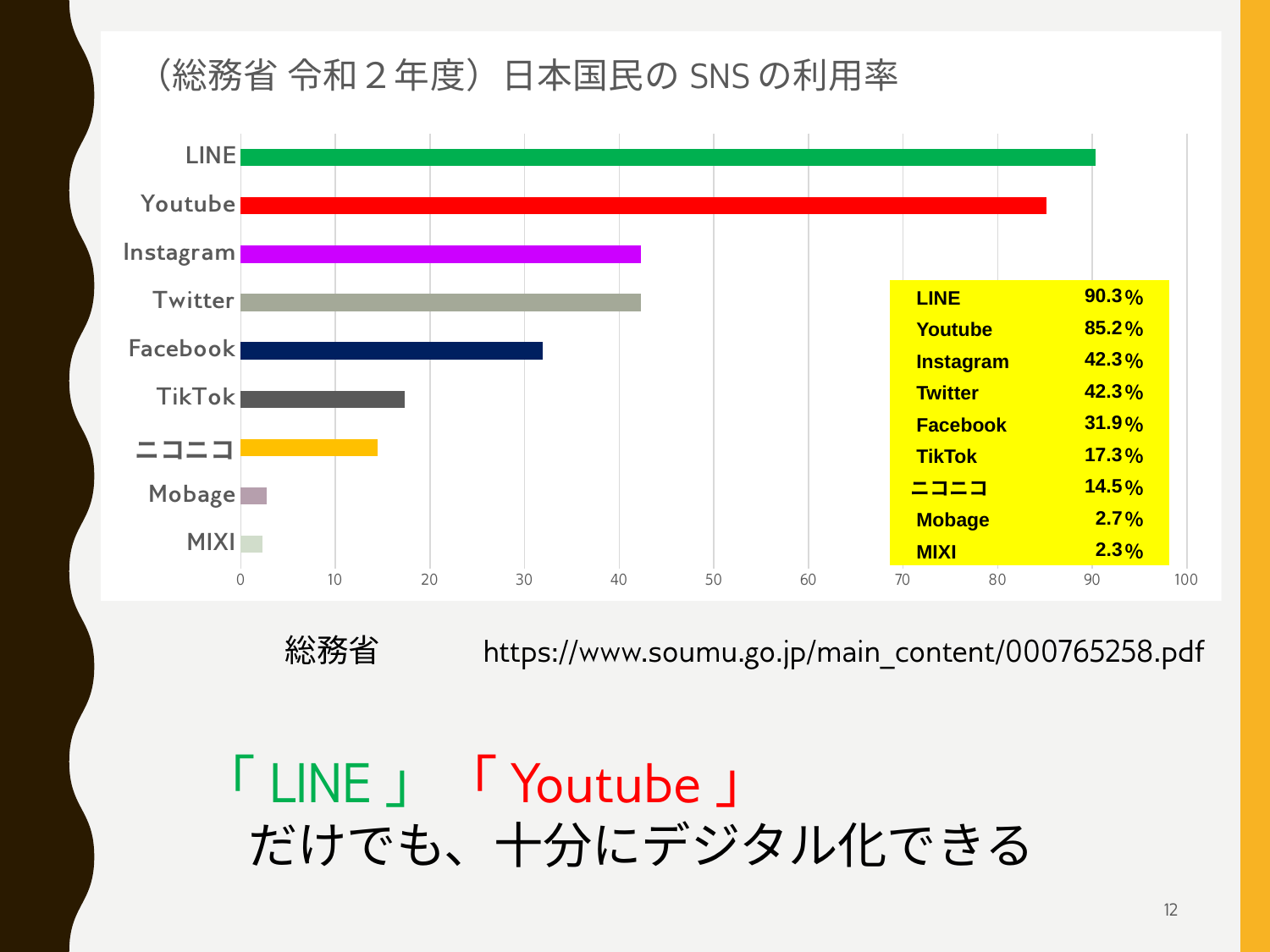

### Chart: （総務省 令和２年度）日本国民のSNSの利用率

| Category |  |
|---|---|
| MIXI | 2.3 |
| Mobage | 2.7 |
| ニコニコ | 14.5 |
| TikTok | 17.3 |
| Facebook | 31.9 |
| Twitter | 42.3 |
| Instagram | 42.3 |
| Youtube | 85.2 |
| LINE | 90.3 |
| LINE | 90.3 | ％ |
| --- | --- | --- |
| Youtube | 85.2 | ％ |
| Instagram | 42.3 | ％ |
| Twitter | 42.3 | ％ |
| Facebook | 31.9 | ％ |
| TikTok | 17.3 | ％ |
| ニコニコ | 14.5 | ％ |
| Mobage | 2.7 | ％ |
| MIXI | 2.3 | ％ |
総務省　　　https://www.soumu.go.jp/main_content/000765258.pdf
「LINE」「Youtube」
　だけでも、十分にデジタル化できる
12